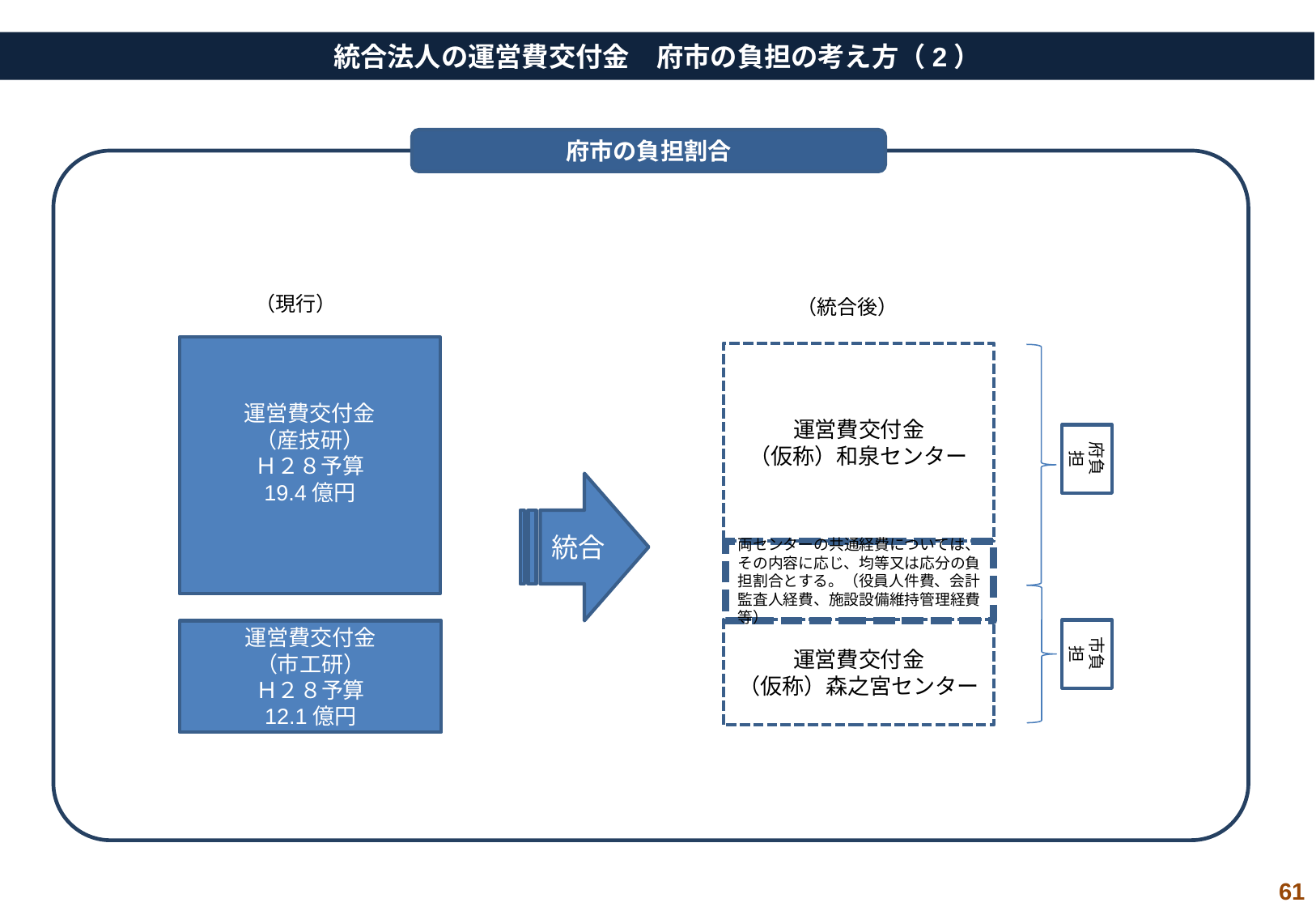

統合法人の運営費交付金　府市の負担の考え方（2）
府市の負担割合

（現行）
（統合後）
運営費交付金
（仮称）和泉センター

府負担
両センターの共通経費については、その内容に応じ、均等又は応分の負担割合とする。（役員人件費、会計監査人経費、施設設備維持管理経費等）

運営費交付金
（仮称）森之宮センター
市負担
運営費交付金
（産技研）
Ｈ２８予算
19.4億円

統合
運営費交付金
（市工研）
Ｈ２８予算
12.1億円
61